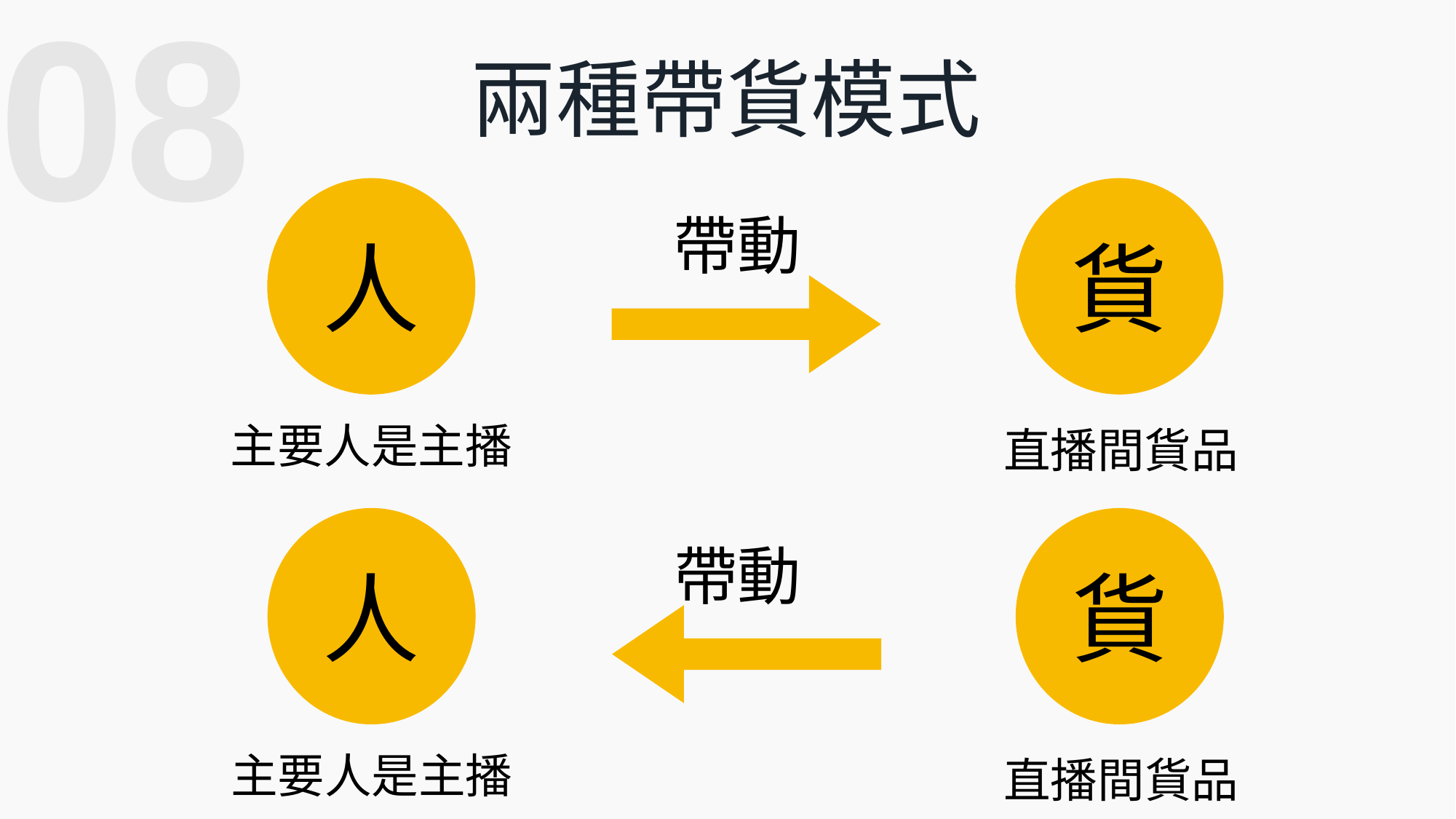

08
80
兩種帶貨模式
帶動
人
貨

主要人是主播
直播間貨品
帶動
人
貨

主要人是主播
直播間貨品
、